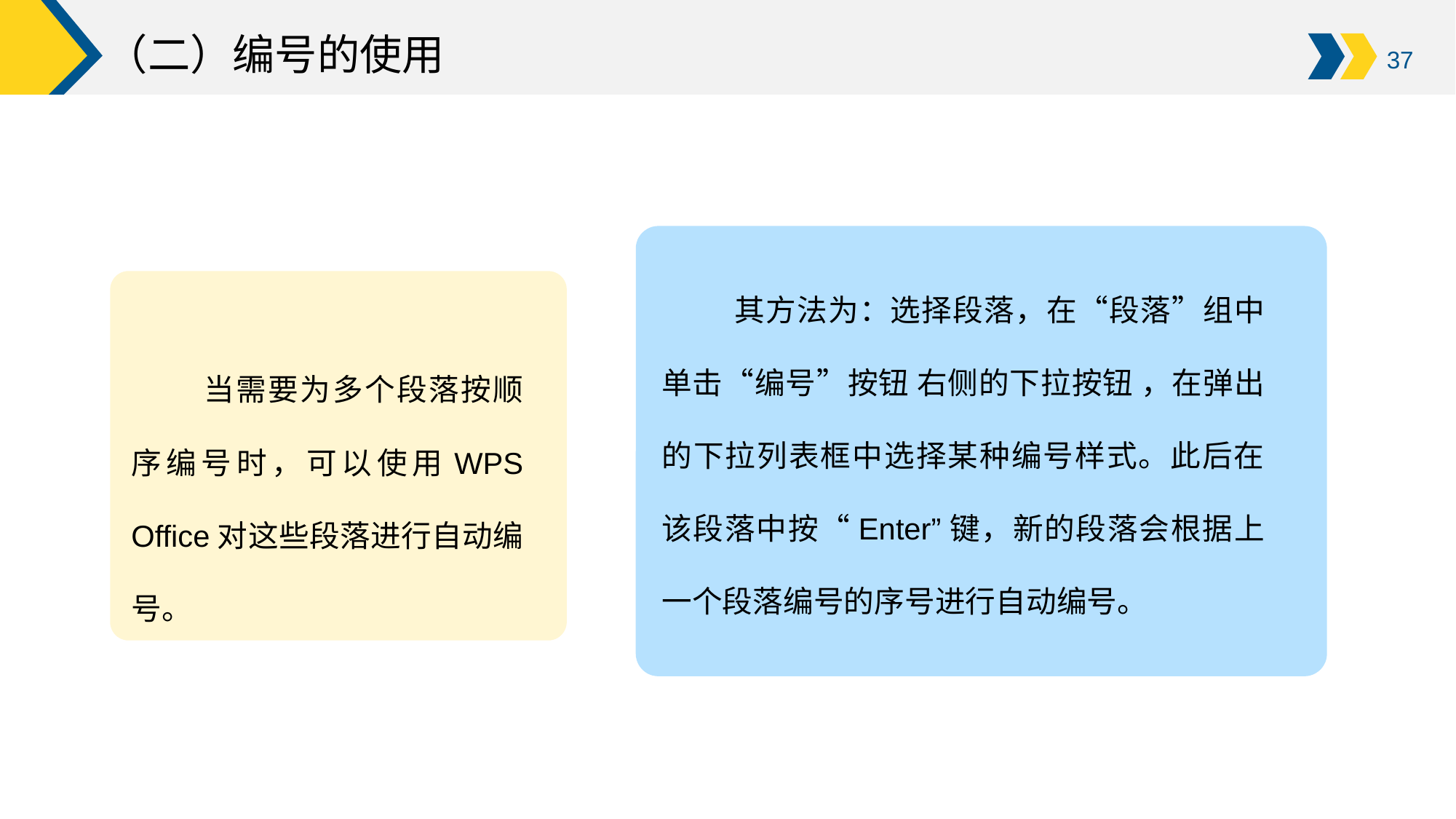

# （二）编号的使用

其方法为：选择段落，在“段落”组中单击“编号”按钮 右侧的下拉按钮 ，在弹出的下拉列表框中选择某种编号样式。此后在该段落中按“Enter”键，新的段落会根据上一个段落编号的序号进行自动编号。

当需要为多个段落按顺序编号时，可以使用WPS Office对这些段落进行自动编号。